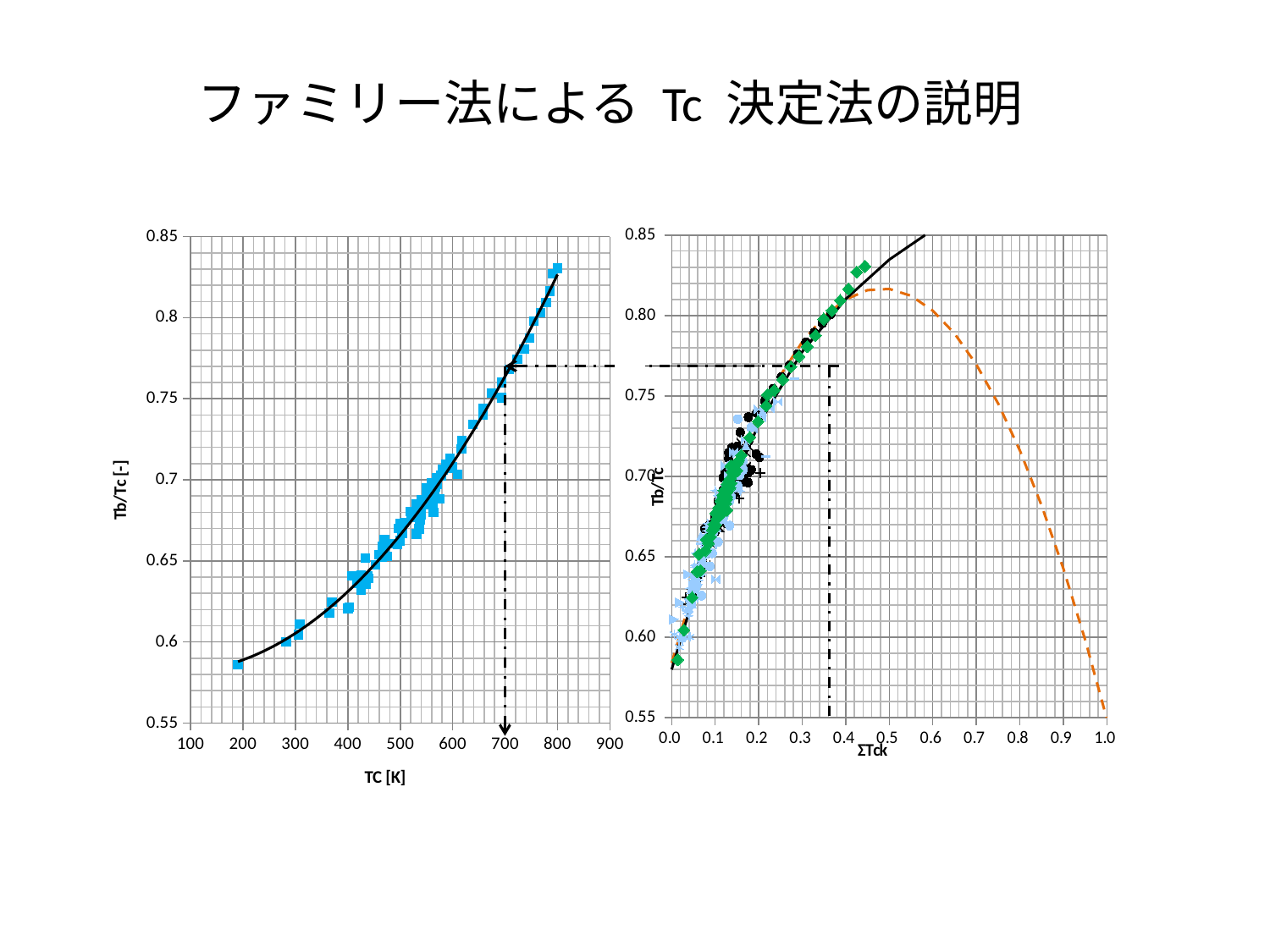

ファミリー法による Tc 決定法の説明

### Chart

| Category |  |  |
|---|---|---|

### Chart

| Category |  |  |  |  |  |  |  |  |  |  |  |  |  |  |  |  |
|---|---|---|---|---|---|---|---|---|---|---|---|---|---|---|---|---|